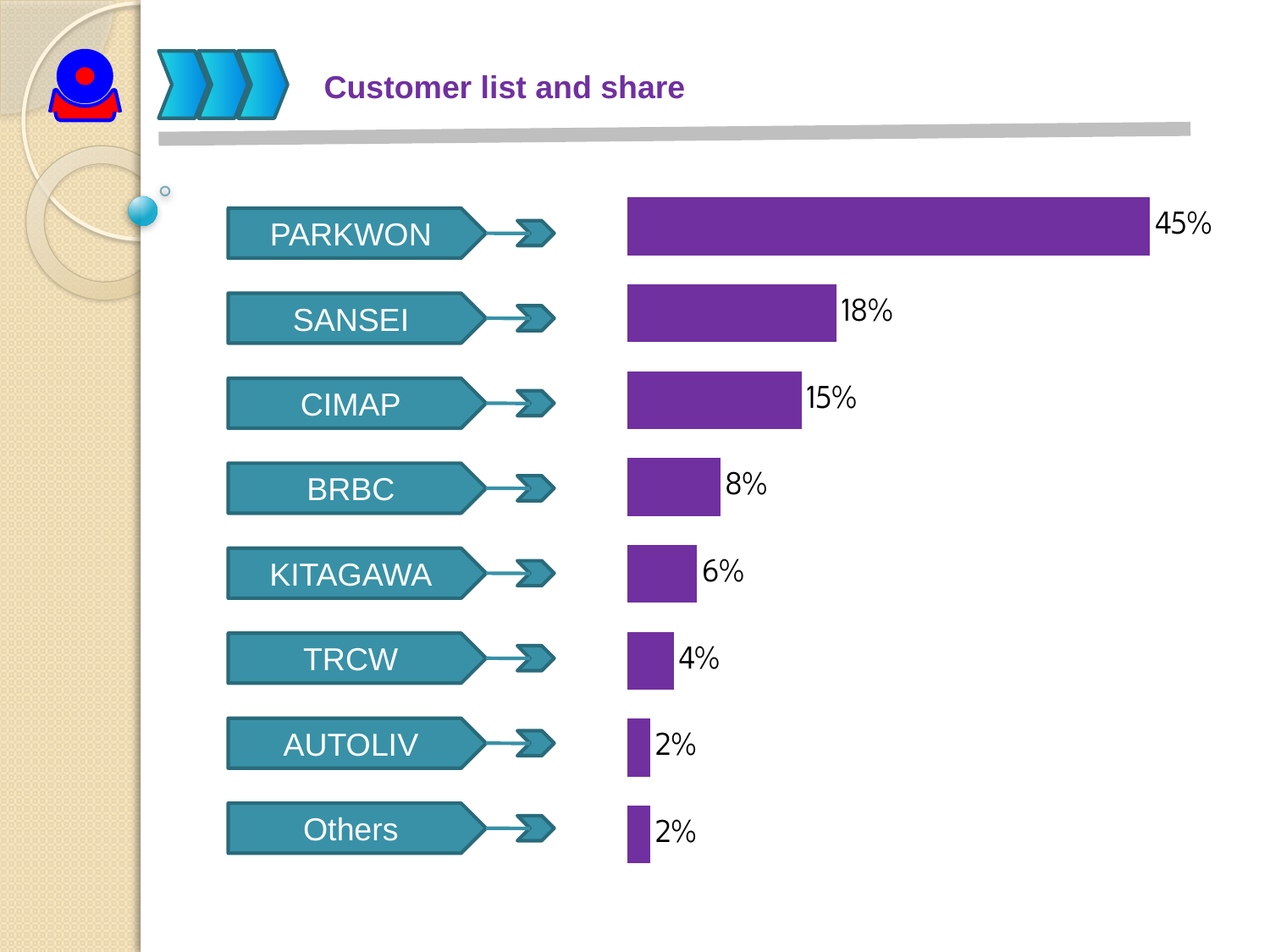

Customer list and share

### Chart

| Category | 占比% |
|---|---|
| AUTOLIV | 0.02 |
| Others | 0.02 |
| LEAR | 0.04 |
| KITAGAWA | 0.06 |
| BRBC | 0.08 |
| CIMAP | 0.15 |
| SANSEI | 0.18 |
| PARKWON | 0.45 |
PARKWON

SANSEI

CIMAP

BRBC

KITAGAWA

TRCW

AUTOLIV

Others